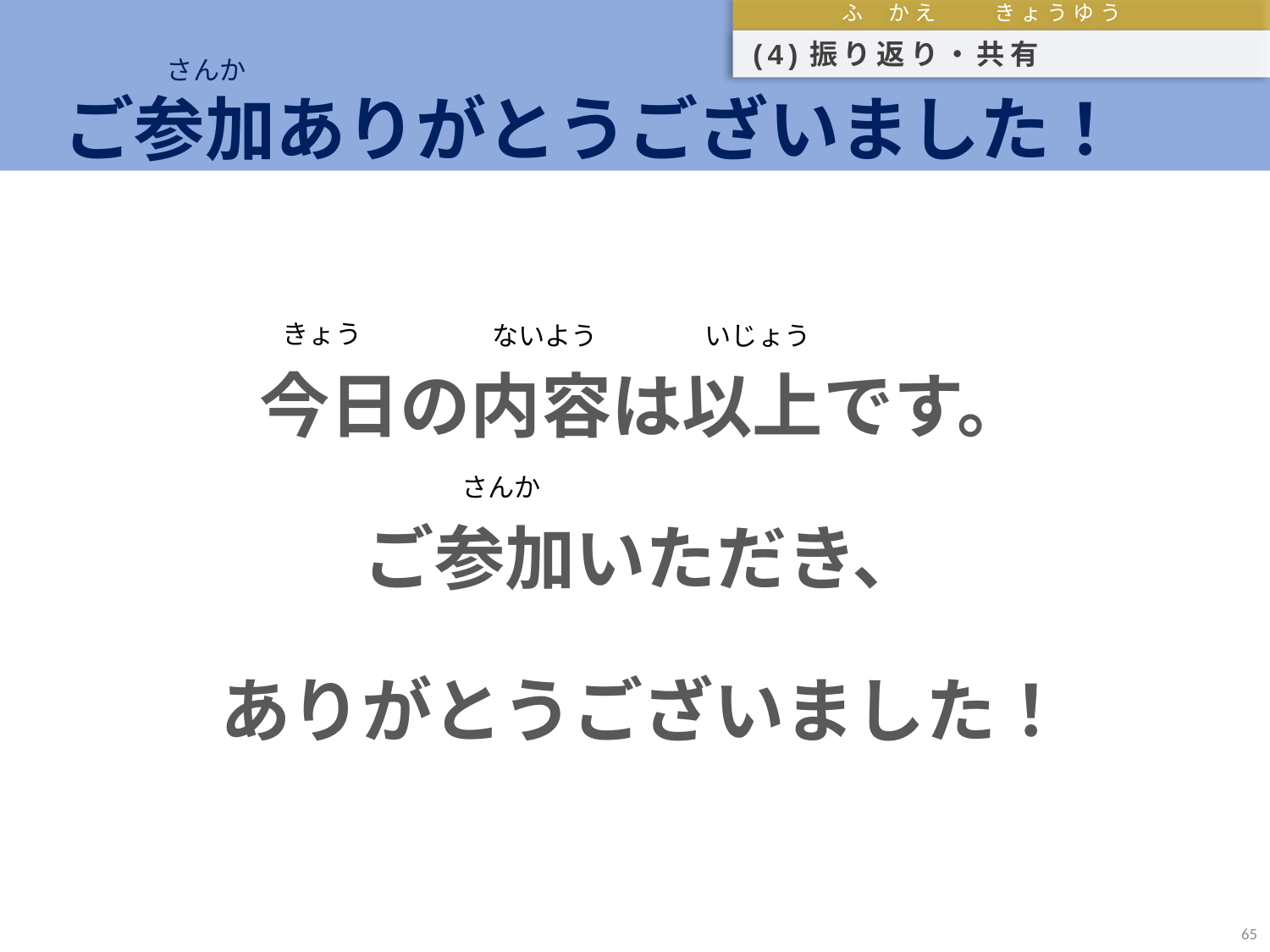

# ご参加ありがとうございました！
　　　 ふ  かえ　　きょうゆう
(4)振り返り・共有
さんか

今日の内容は以上です。

ご参加いただき、

ありがとうございました！
きょう
ないよう
いじょう
さんか
65